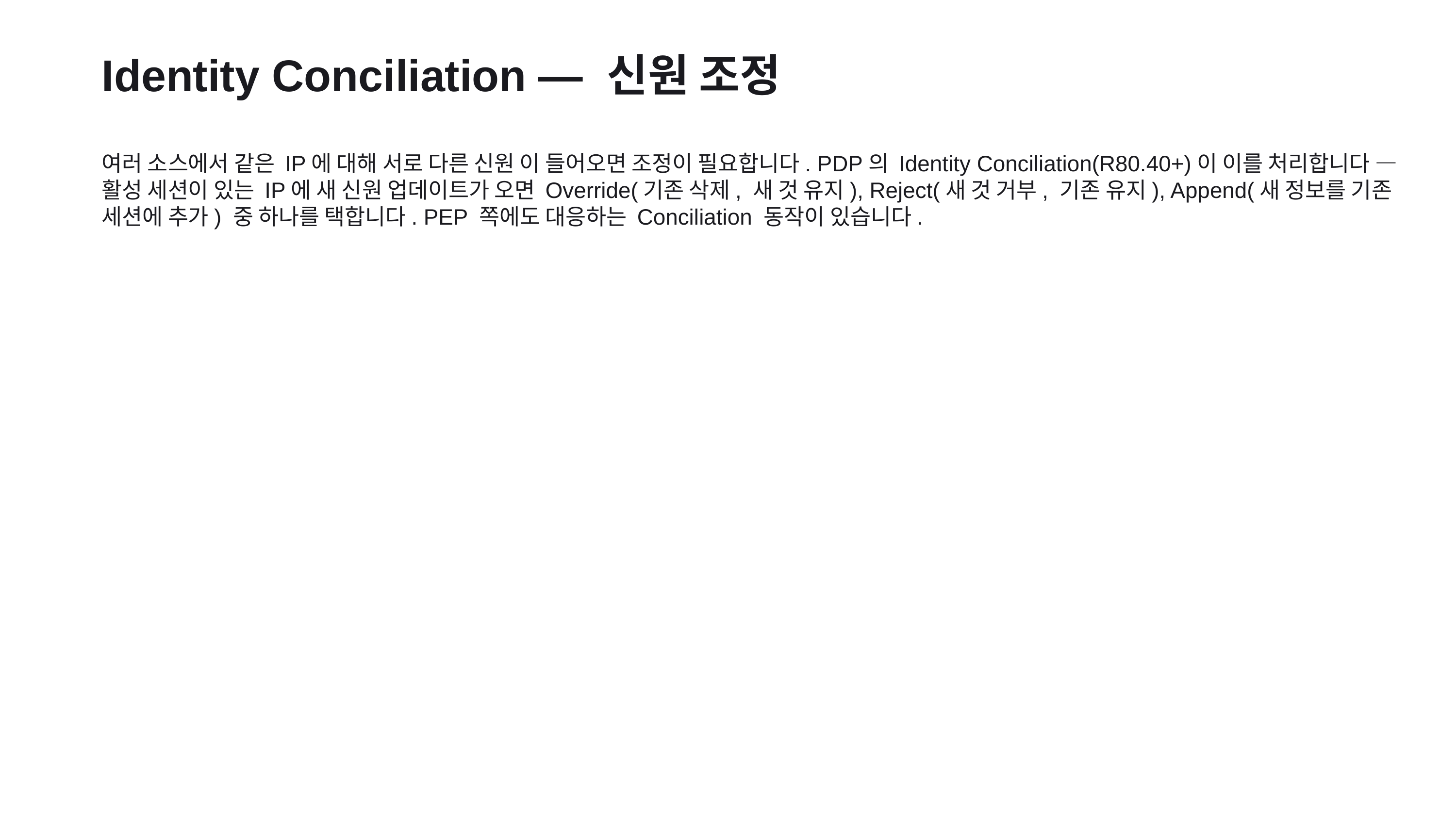

Identity Conciliation — 신원 조정
여러 소스에서 같은 IP에 대해 서로 다른 신원 이 들어오면 조정이 필요합니다. PDP의 Identity Conciliation(R80.40+)이 이를 처리합니다 — 활성 세션이 있는 IP에 새 신원 업데이트가 오면 Override(기존 삭제, 새 것 유지), Reject(새 것 거부, 기존 유지), Append(새 정보를 기존 세션에 추가) 중 하나를 택합니다. PEP 쪽에도 대응하는 Conciliation 동작이 있습니다.